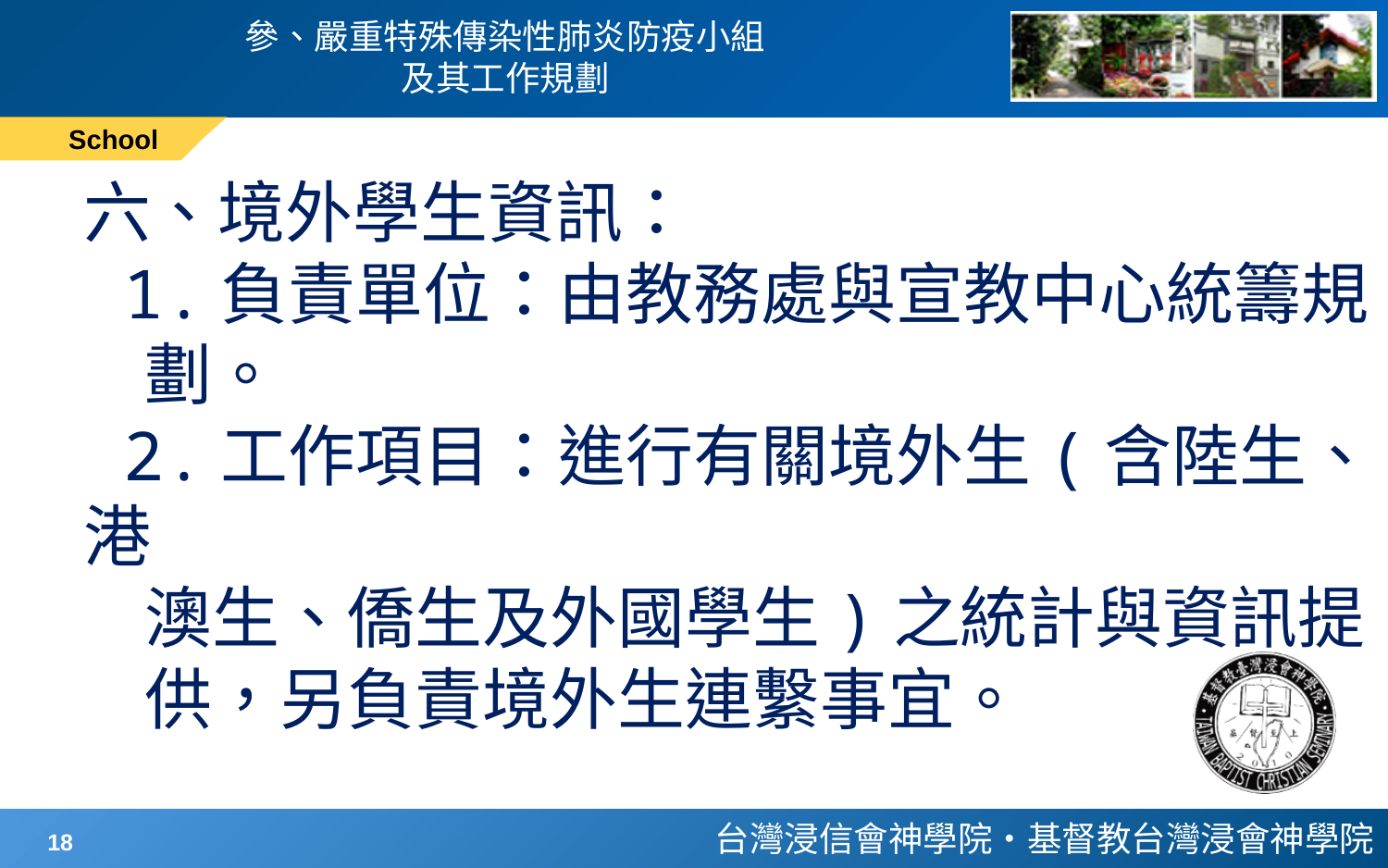

# 參、嚴重特殊傳染性肺炎防疫小組 及其工作規劃
School
六、境外學生資訊：
 1.負責單位：由教務處與宣教中心統籌規
   劃。
 2.工作項目：進行有關境外生(含陸生、港
   澳生、僑生及外國學生)之統計與資訊提
   供，另負責境外生連繫事宜。